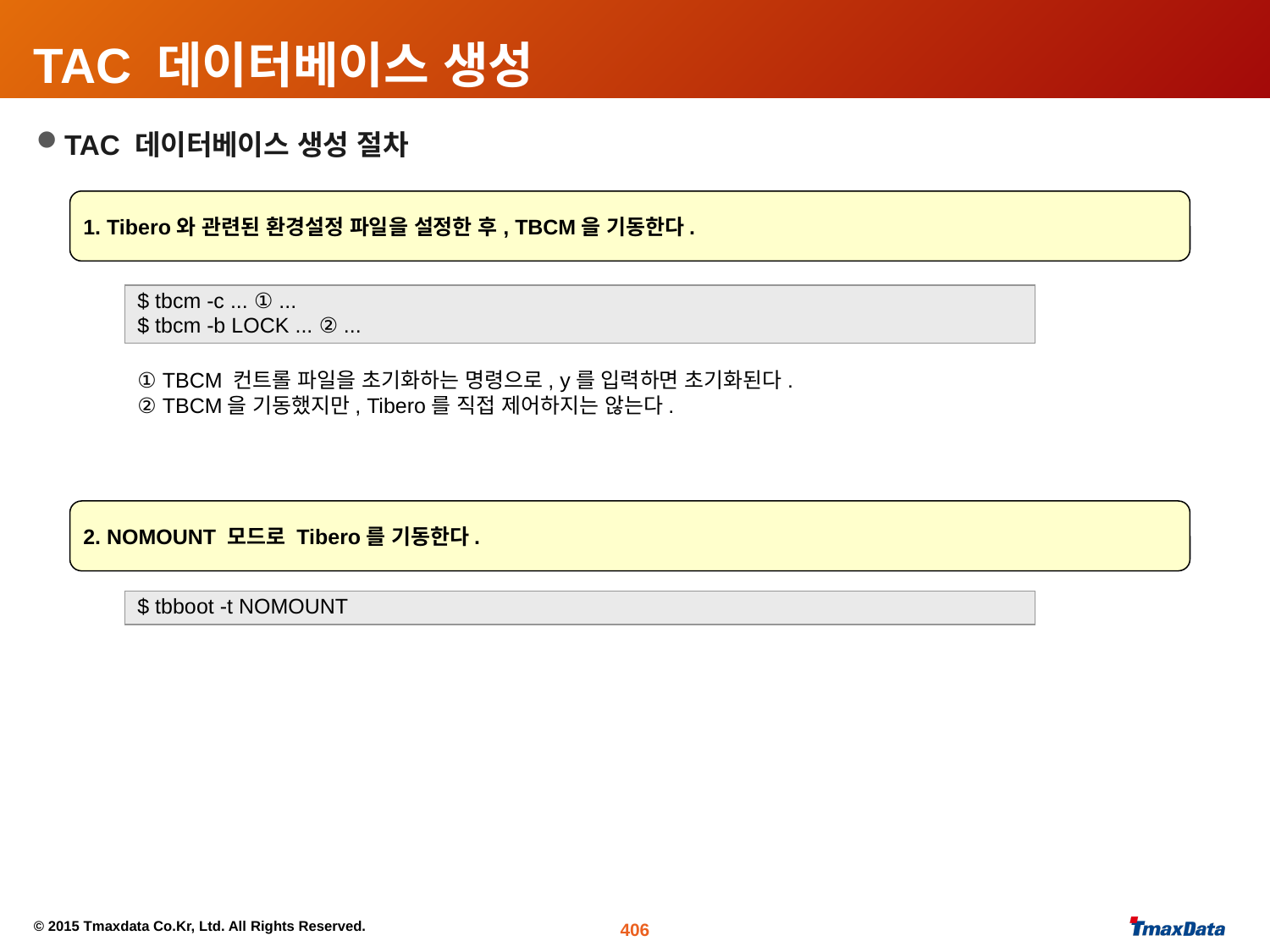

# TAC 데이터베이스 생성
TAC 데이터베이스 생성 절차

1. Tibero와 관련된 환경설정 파일을 설정한 후, TBCM을 기동한다.
$ tbcm -c ... ① ...
$ tbcm -b LOCK ... ② ...
① TBCM 컨트롤 파일을 초기화하는 명령으로, y를 입력하면 초기화된다.
② TBCM을 기동했지만, Tibero를 직접 제어하지는 않는다.
2. NOMOUNT 모드로 Tibero를 기동한다.
$ tbboot -t NOMOUNT